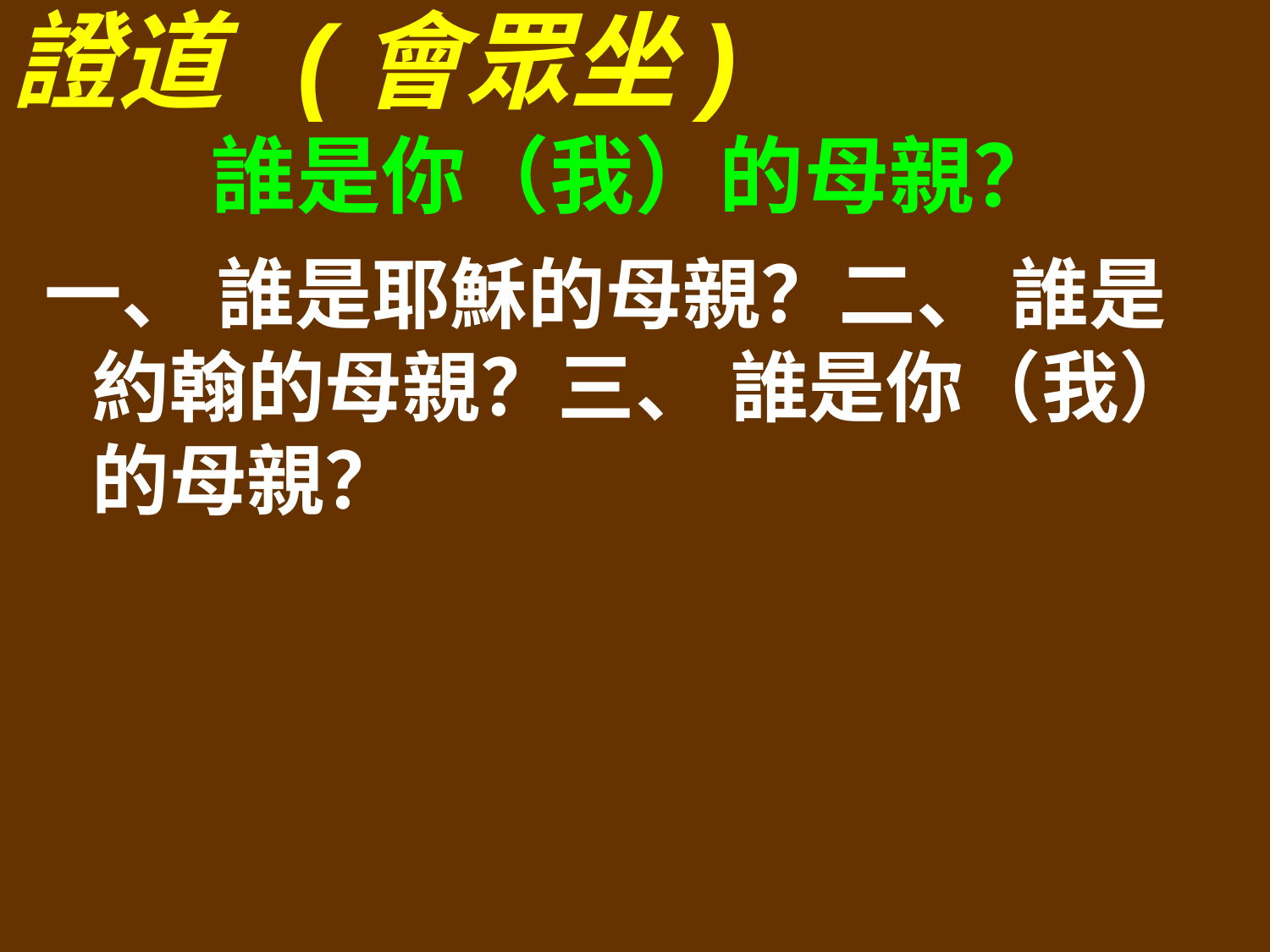

證道  (會眾坐)
誰是你（我）的母親？
一、 誰是耶穌的母親？二、 誰是約翰的母親？三、 誰是你（我）的母親？